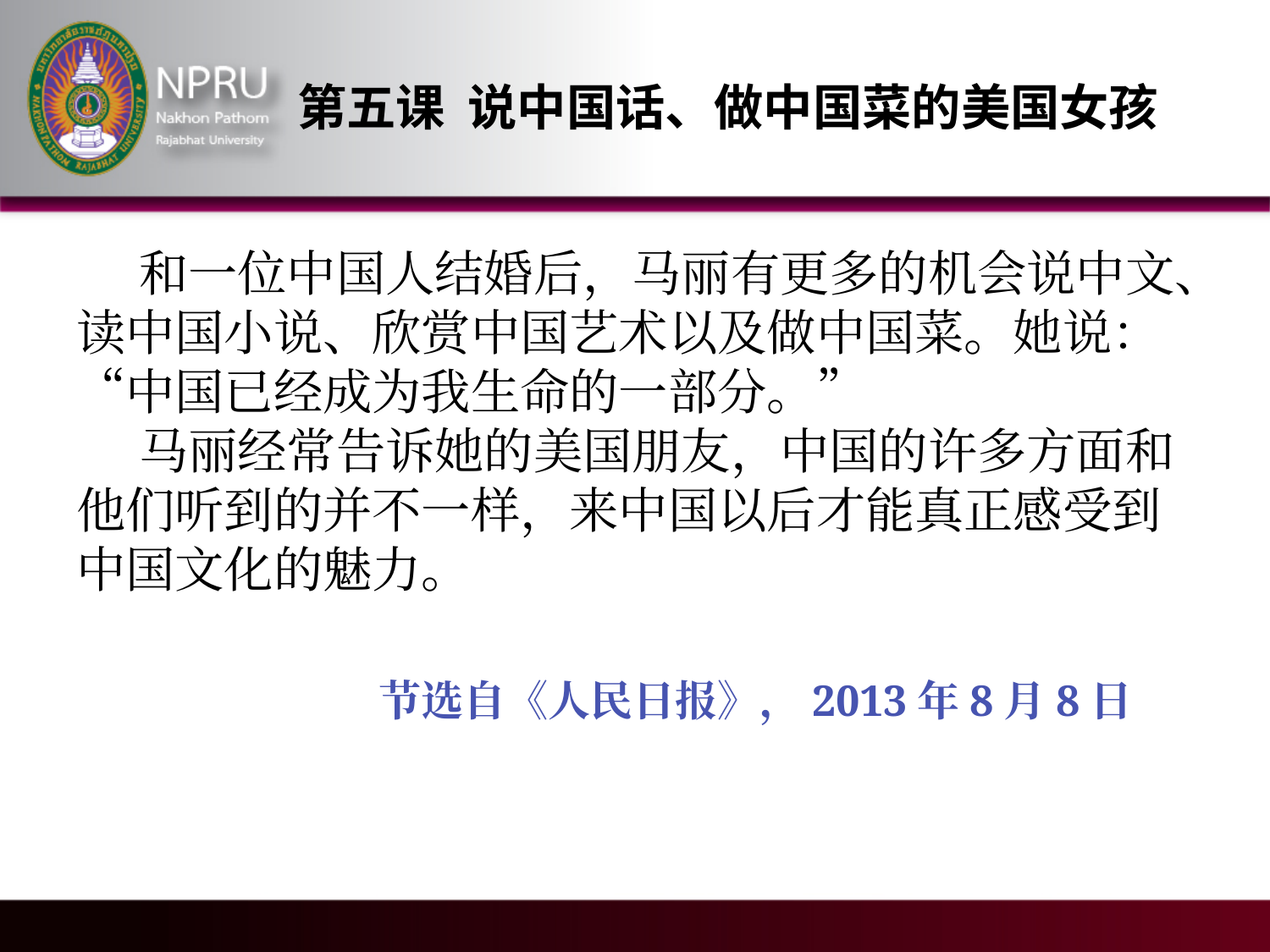

# 第五课  说中国话、做中国菜的美国女孩
    和一位中国人结婚后，马丽有更多的机会说中文、读中国小说、欣赏中国艺术以及做中国菜。她说：“中国已经成为我生命的一部分。”
    马丽经常告诉她的美国朋友，中国的许多方面和他们听到的并不一样，来中国以后才能真正感受到中国文化的魅力。

节选自《人民日报》，2013年8月8日